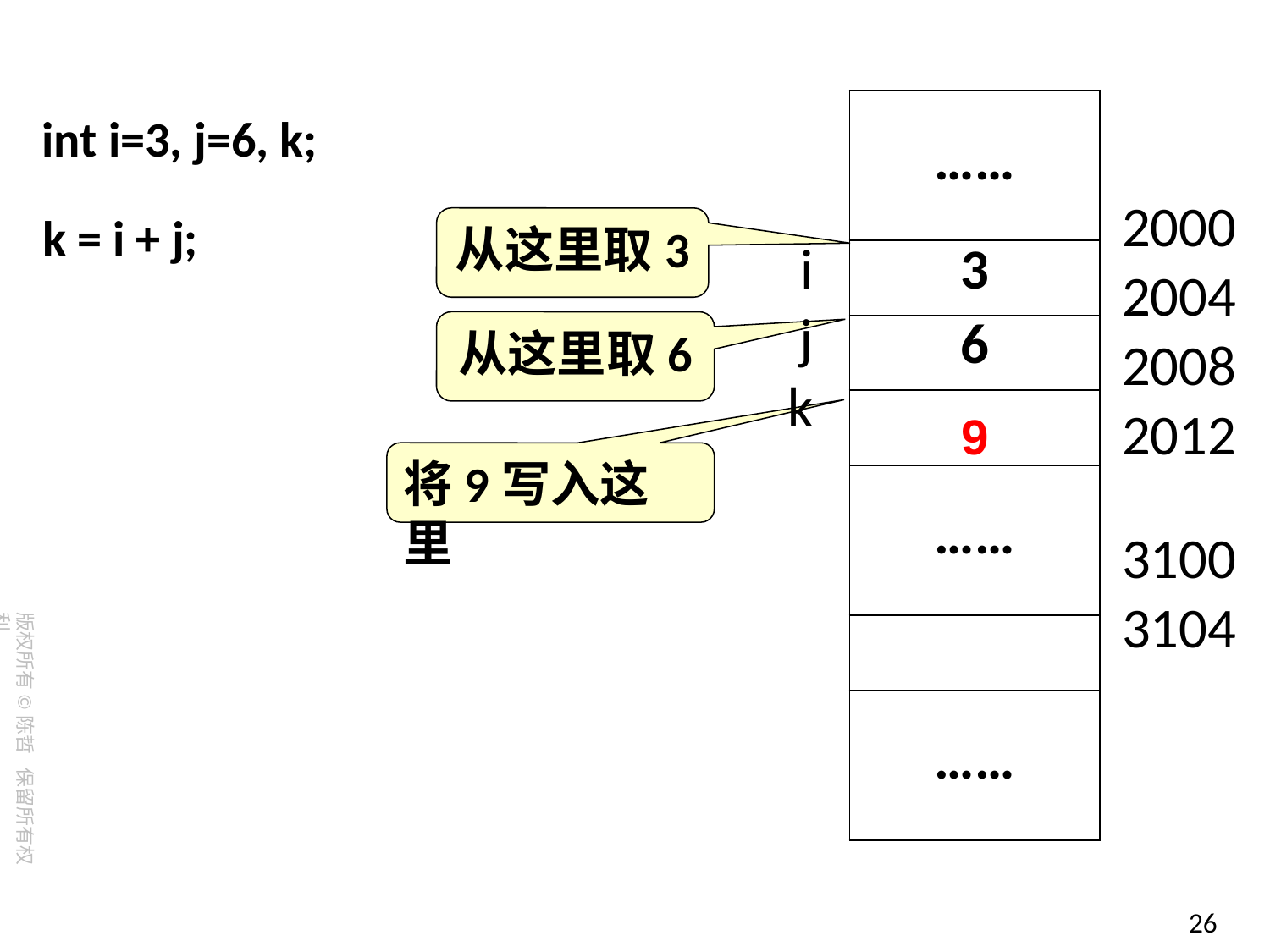

int i=3, j=6, k;
| …… |
| --- |
| 3 |
| 6 |
|  |
| …… |
|  |
| …… |
k = i + j;
| 2000 |
| --- |
| 2004 |
| 2008 |
| 2012 |
|  |
| 3100 |
| 3104 |
从这里取3
| i |
| --- |
| j |
| k |
|  |
|  |
|  |
从这里取6
9
将9写入这里
26